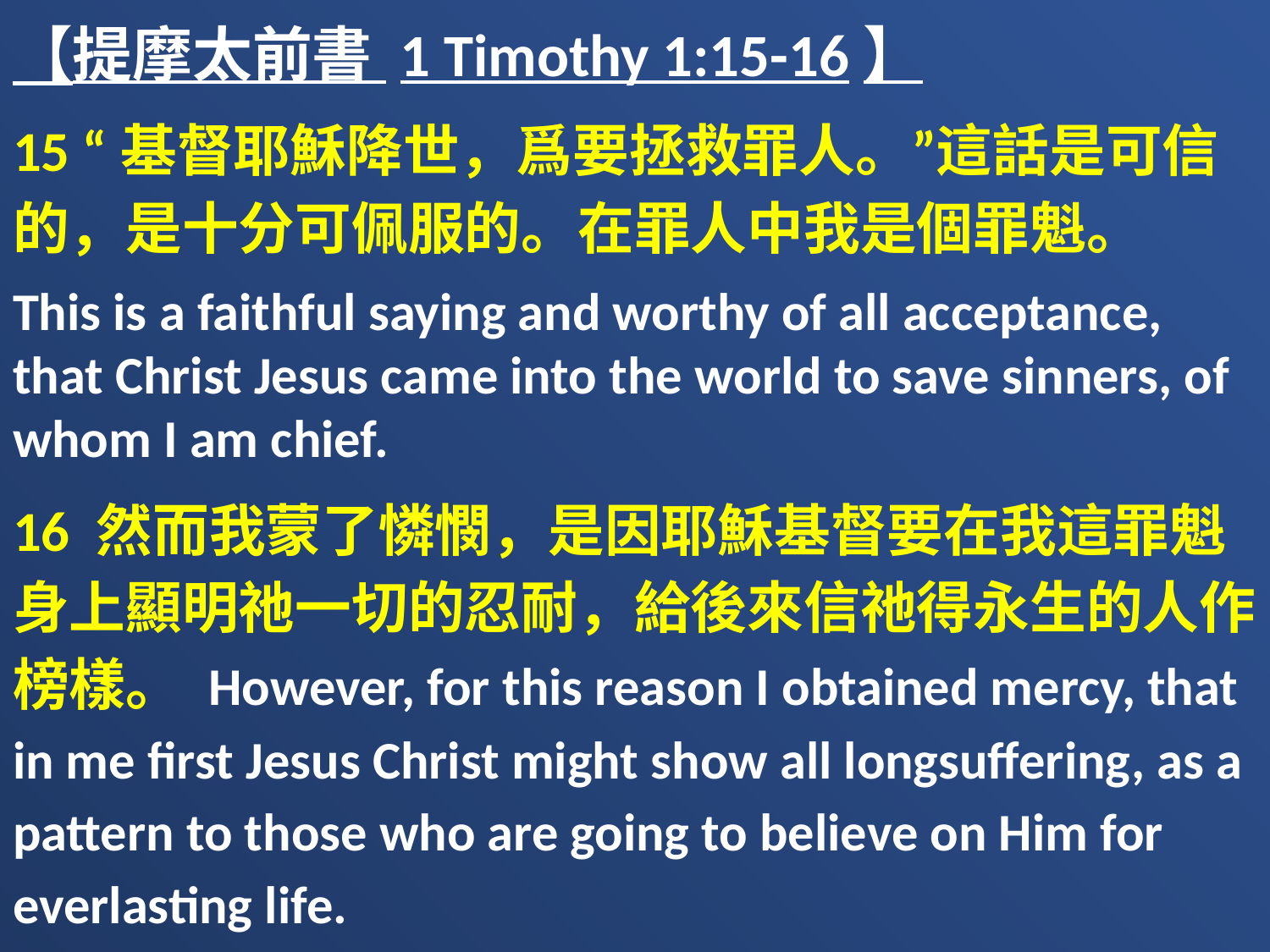

【提摩太前書 1 Timothy 1:15-16】
15 “基督耶穌降世，爲要拯救罪人。”這話是可信的，是十分可佩服的。在罪人中我是個罪魁。
This is a faithful saying and worthy of all acceptance, that Christ Jesus came into the world to save sinners, of whom I am chief.
16 然而我蒙了憐憫，是因耶穌基督要在我這罪魁身上顯明祂一切的忍耐，給後來信祂得永生的人作榜樣。 However, for this reason I obtained mercy, that in me first Jesus Christ might show all longsuffering, as a pattern to those who are going to believe on Him for everlasting life.